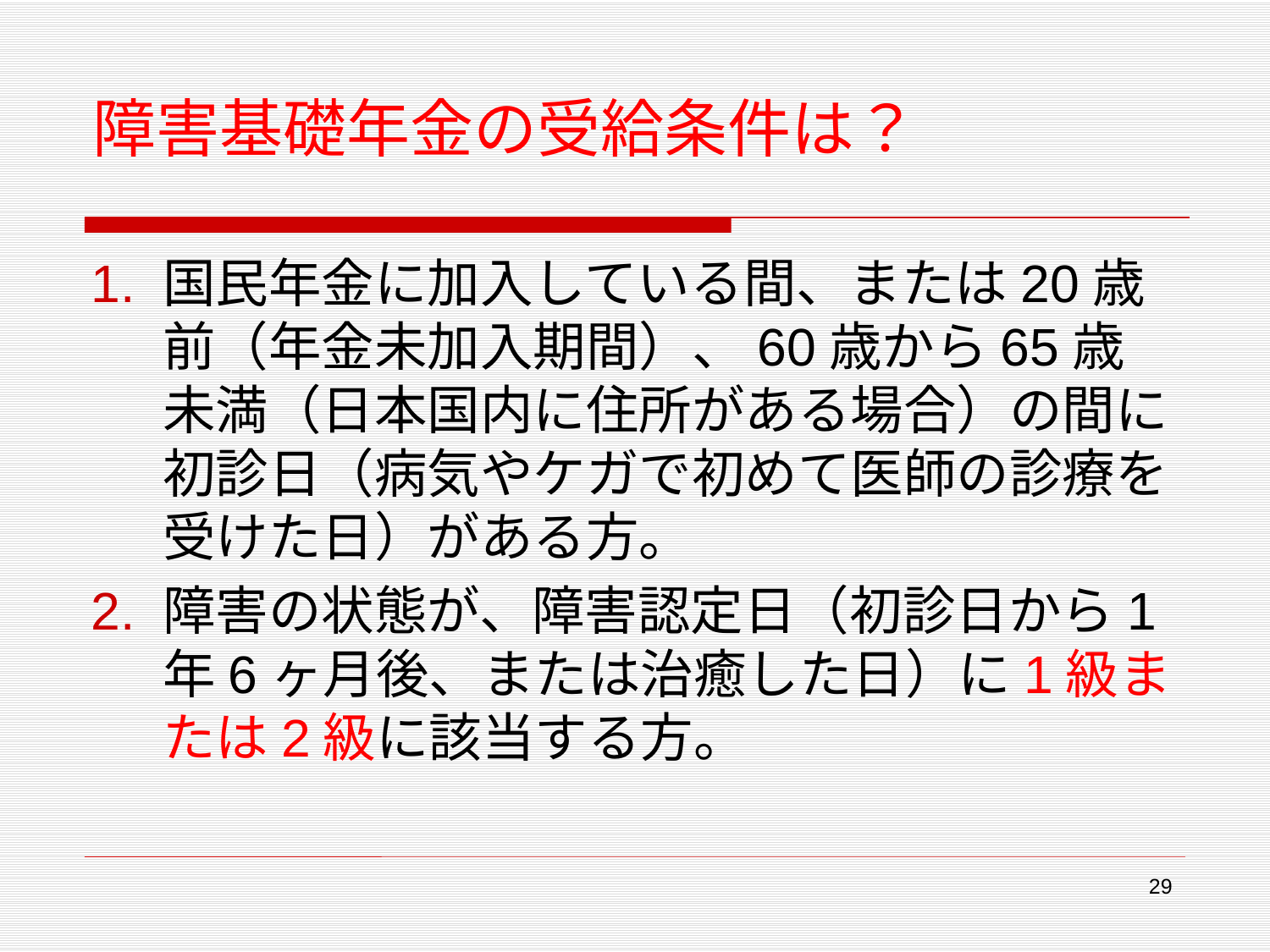

# 障害基礎年金の受給条件は？
国民年金に加入している間、または20歳前（年金未加入期間）、60歳から65歳未満（日本国内に住所がある場合）の間に初診日（病気やケガで初めて医師の診療を受けた日）がある方。
障害の状態が、障害認定日（初診日から1年6ヶ月後、または治癒した日）に1級または2級に該当する方。
29